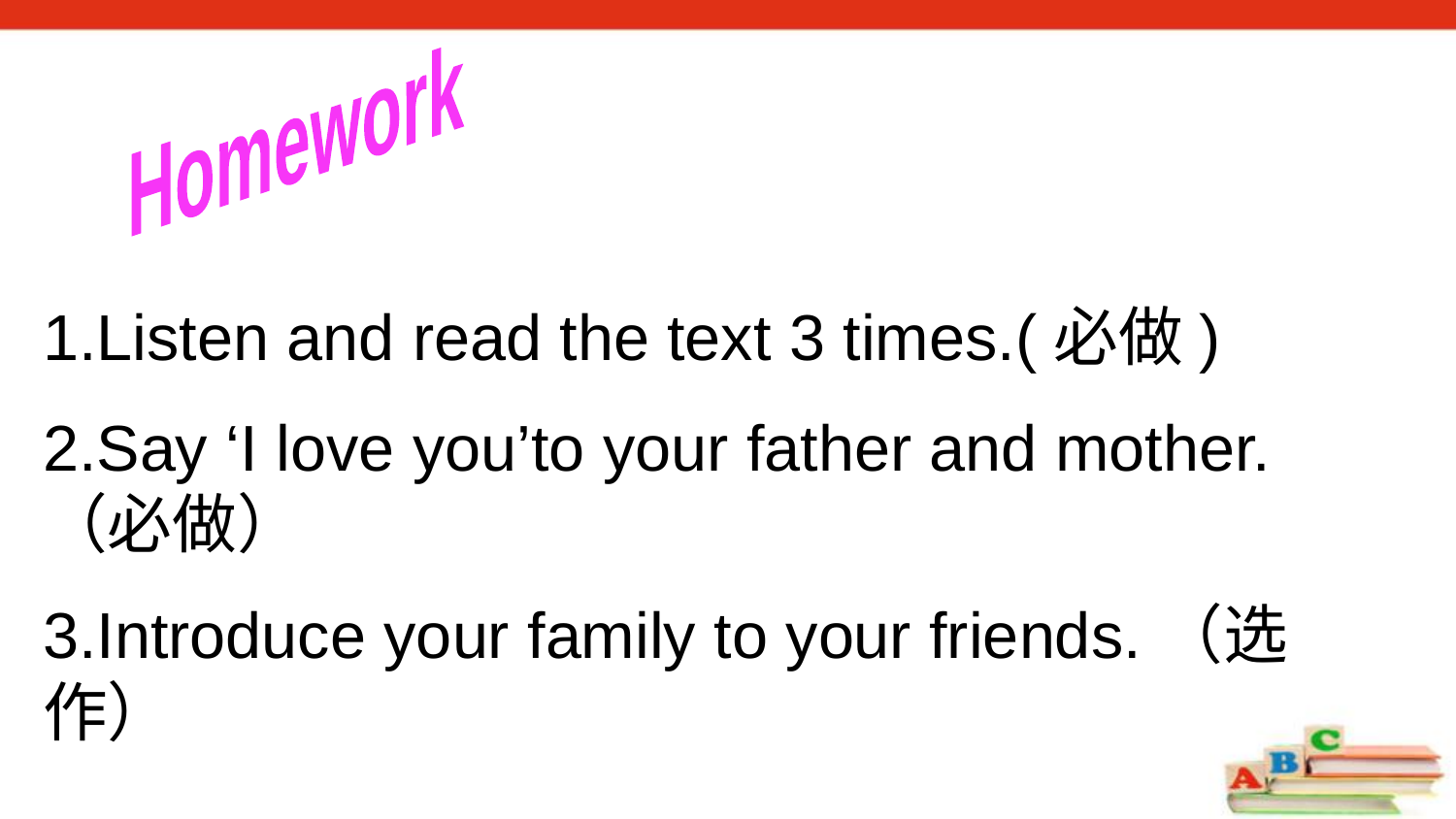

Homework
1.Listen and read the text 3 times.(必做)
2.Say ‘I love you’to your father and mother. （必做）
3.Introduce your family to your friends.（选作）